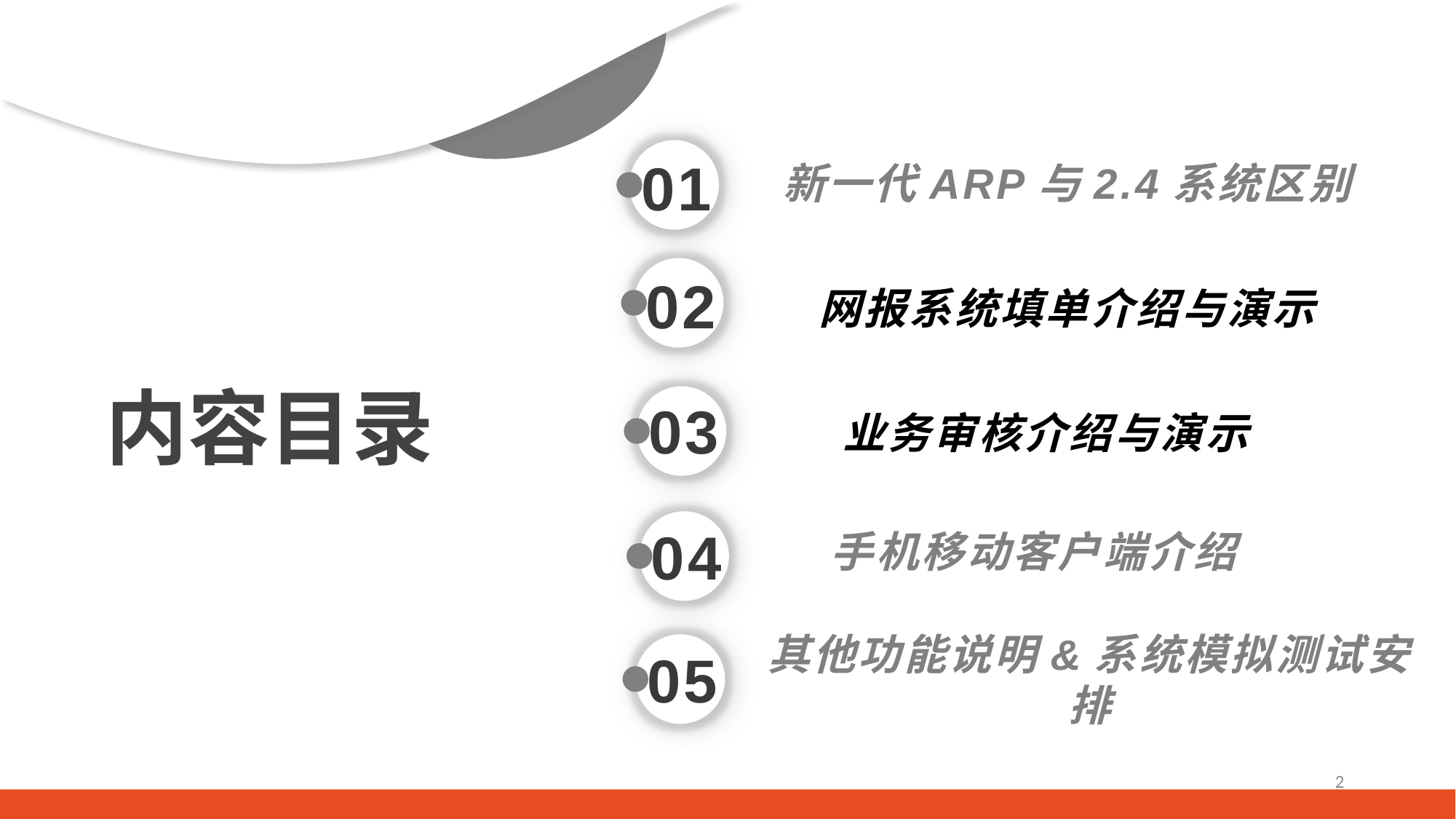

01
新一代ARP与2.4系统区别

02
网报系统填单介绍与演示
内容目录

03
业务审核介绍与演示

04
手机移动客户端介绍

05
其他功能说明&系统模拟测试安排
2